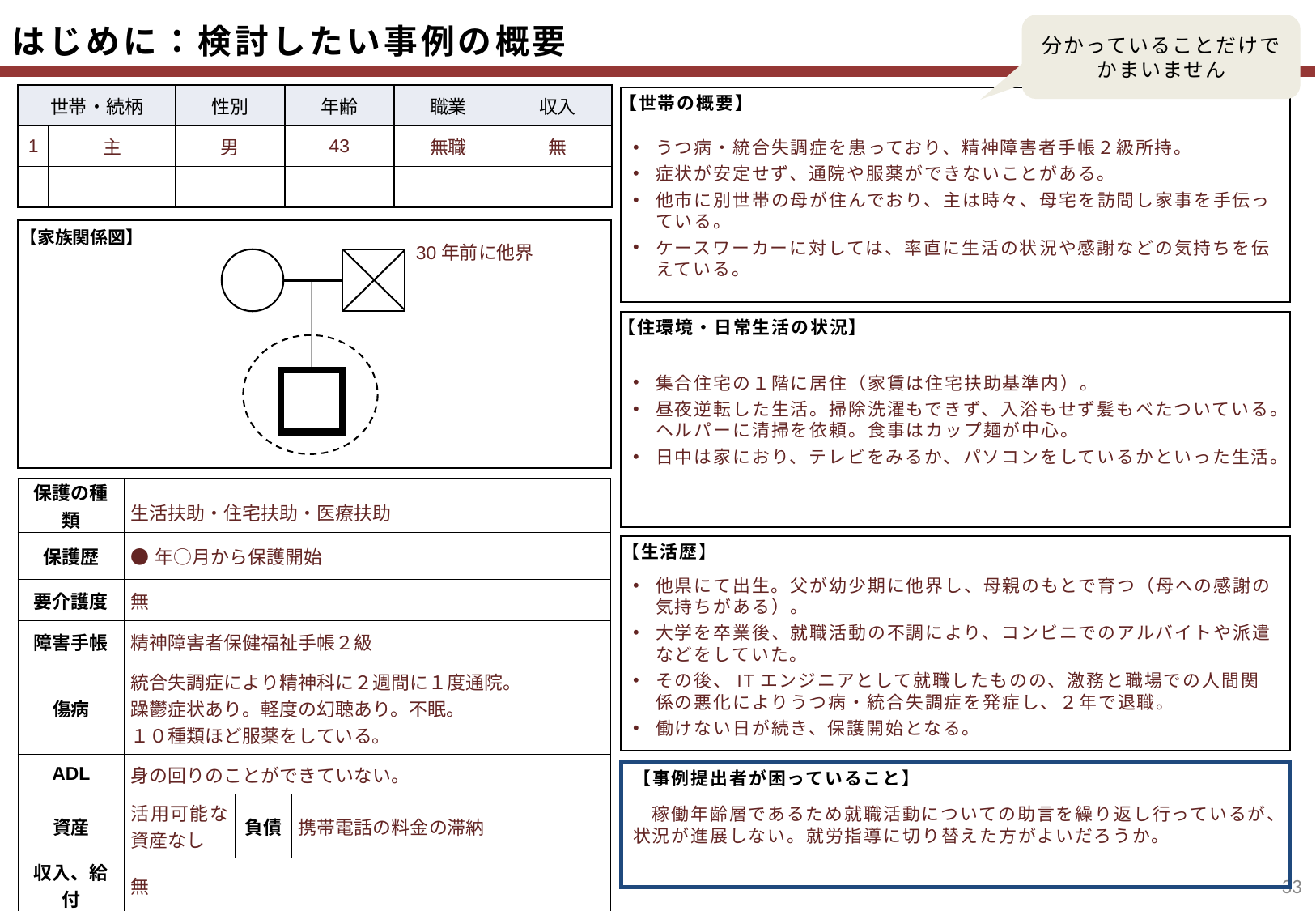

はじめに：検討したい事例の概要
分かっていることだけで
かまいません
| 世帯・続柄 |  | 性別 | 年齢 | 職業 | 収入 |
| --- | --- | --- | --- | --- | --- |
| 1 | 主 | 男 | 43 | 無職 | 無 |
|  |  |  |  |  |  |

うつ病・統合失調症を患っており、精神障害者手帳２級所持。
症状が安定せず、通院や服薬ができないことがある。
他市に別世帯の母が住んでおり、主は時々、母宅を訪問し家事を手伝っている。
ケースワーカーに対しては、率直に生活の状況や感謝などの気持ちを伝えている。
【世帯の概要】

【家族関係図】
30年前に他界

集合住宅の１階に居住（家賃は住宅扶助基準内）。
昼夜逆転した生活。掃除洗濯もできず、入浴もせず髪もべたついている。ヘルパーに清掃を依頼。食事はカップ麺が中心。
日中は家におり、テレビをみるか、パソコンをしているかといった生活。
【住環境・日常生活の状況】
| 保護の種類 | 生活扶助・住宅扶助・医療扶助 |  |  |
| --- | --- | --- | --- |
| 保護歴 | ●年○月から保護開始 |  |  |
| 要介護度 | 無 |  |  |
| 障害手帳 | 精神障害者保健福祉手帳２級 |  |  |
| 傷病 | 統合失調症により精神科に２週間に１度通院。 躁鬱症状あり。軽度の幻聴あり。不眠。 １０種類ほど服薬をしている。 |  |  |
| ADL | 身の回りのことができていない。 |  |  |
| 資産 | 活用可能な資産なし | 負債 | 携帯電話の料金の滞納 |
| 収入、給付 | 無 |  |  |

他県にて出生。父が幼少期に他界し、母親のもとで育つ（母への感謝の気持ちがある）。
大学を卒業後、就職活動の不調により、コンビニでのアルバイトや派遣などをしていた。
その後、ITエンジニアとして就職したものの、激務と職場での人間関係の悪化によりうつ病・統合失調症を発症し、２年で退職。
働けない日が続き、保護開始となる。
【生活歴】
　稼働年齢層であるため就職活動についての助言を繰り返し行っているが、状況が進展しない。就労指導に切り替えた方がよいだろうか。
【事例提出者が困っていること】
33